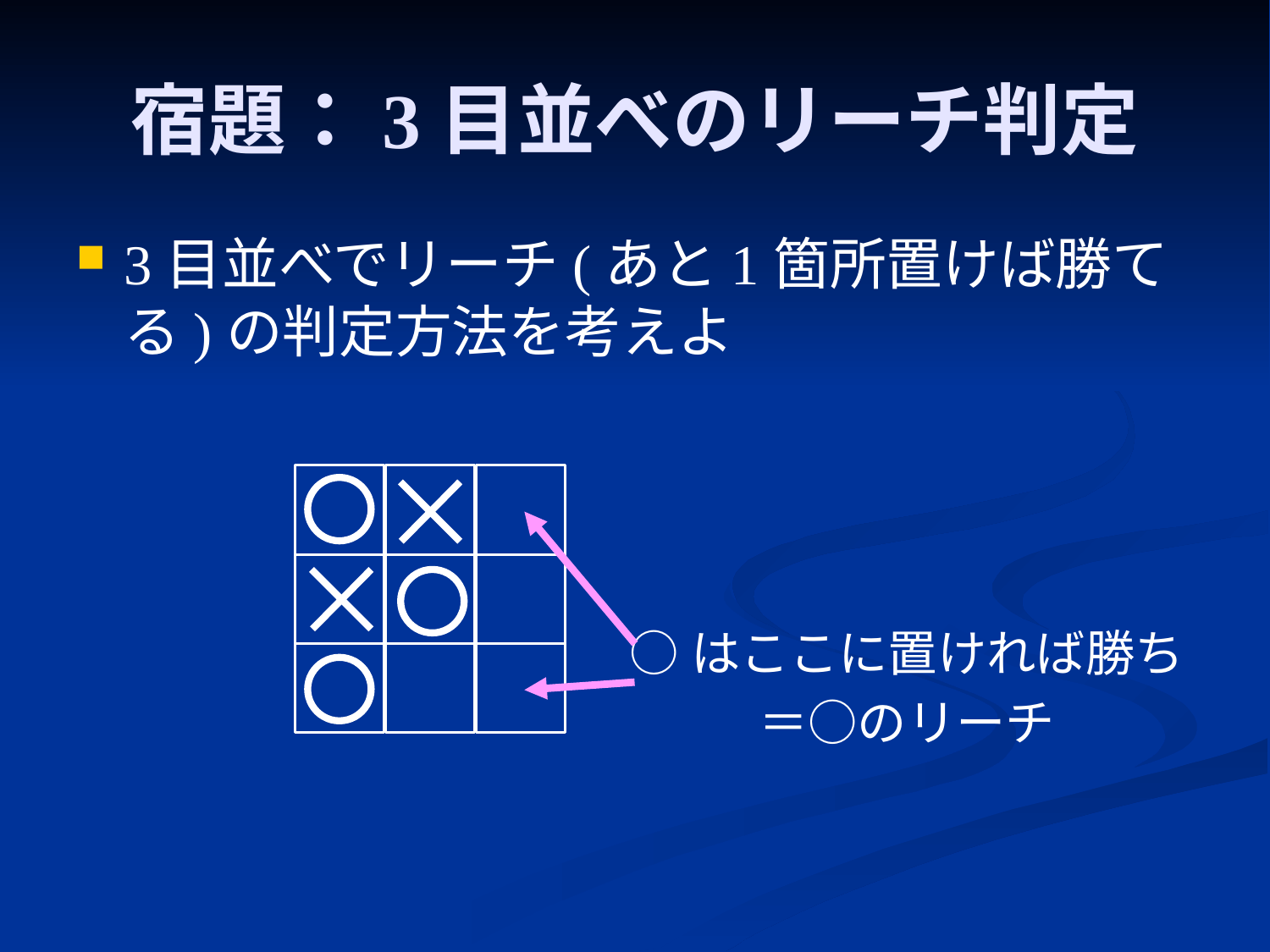

# 宿題：3目並べのリーチ判定
3目並べでリーチ(あと1箇所置けば勝てる)の判定方法を考えよ

○はここに置ければ勝ち
＝○のリーチ